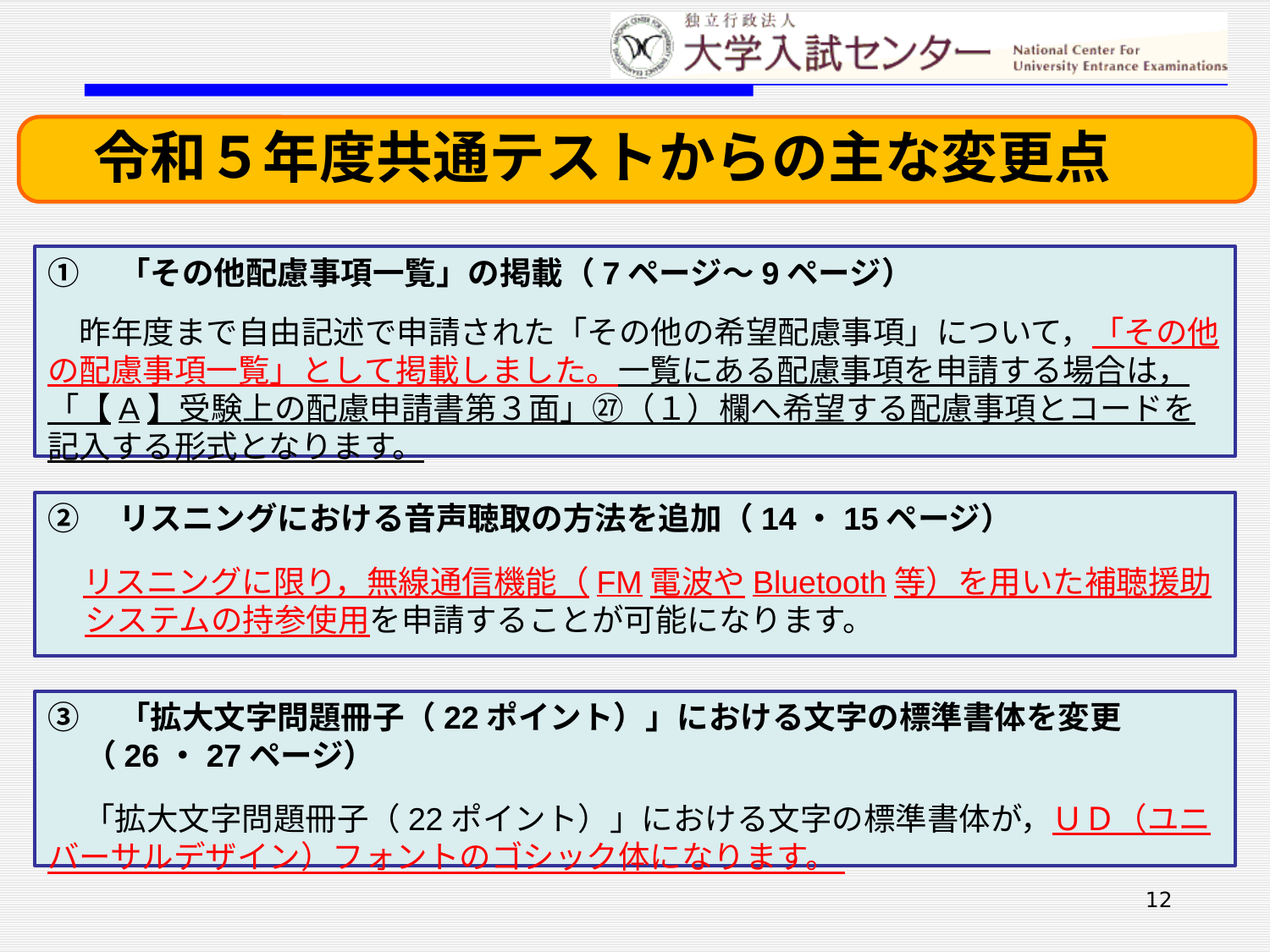

令和５年度共通テストからの主な変更点
①　「その他配慮事項一覧」の掲載（7ページ～9ページ）
　昨年度まで自由記述で申請された「その他の希望配慮事項」について，「その他の配慮事項一覧」として掲載しました。一覧にある配慮事項を申請する場合は，「【A】受験上の配慮申請書第３面」㉗（１）欄へ希望する配慮事項とコードを記入する形式となります。
②　リスニングにおける音声聴取の方法を追加（14・15ページ）
　リスニングに限り，無線通信機能（FM電波やBluetooth等）を用いた補聴援助システムの持参使用を申請することが可能になります。

③　「拡大文字問題冊子（22ポイント）」における文字の標準書体を変更（26・27ページ）
　「拡大文字問題冊子（22ポイント）」における文字の標準書体が，ＵＤ（ユニバーサルデザイン）フォントのゴシック体になります。

12